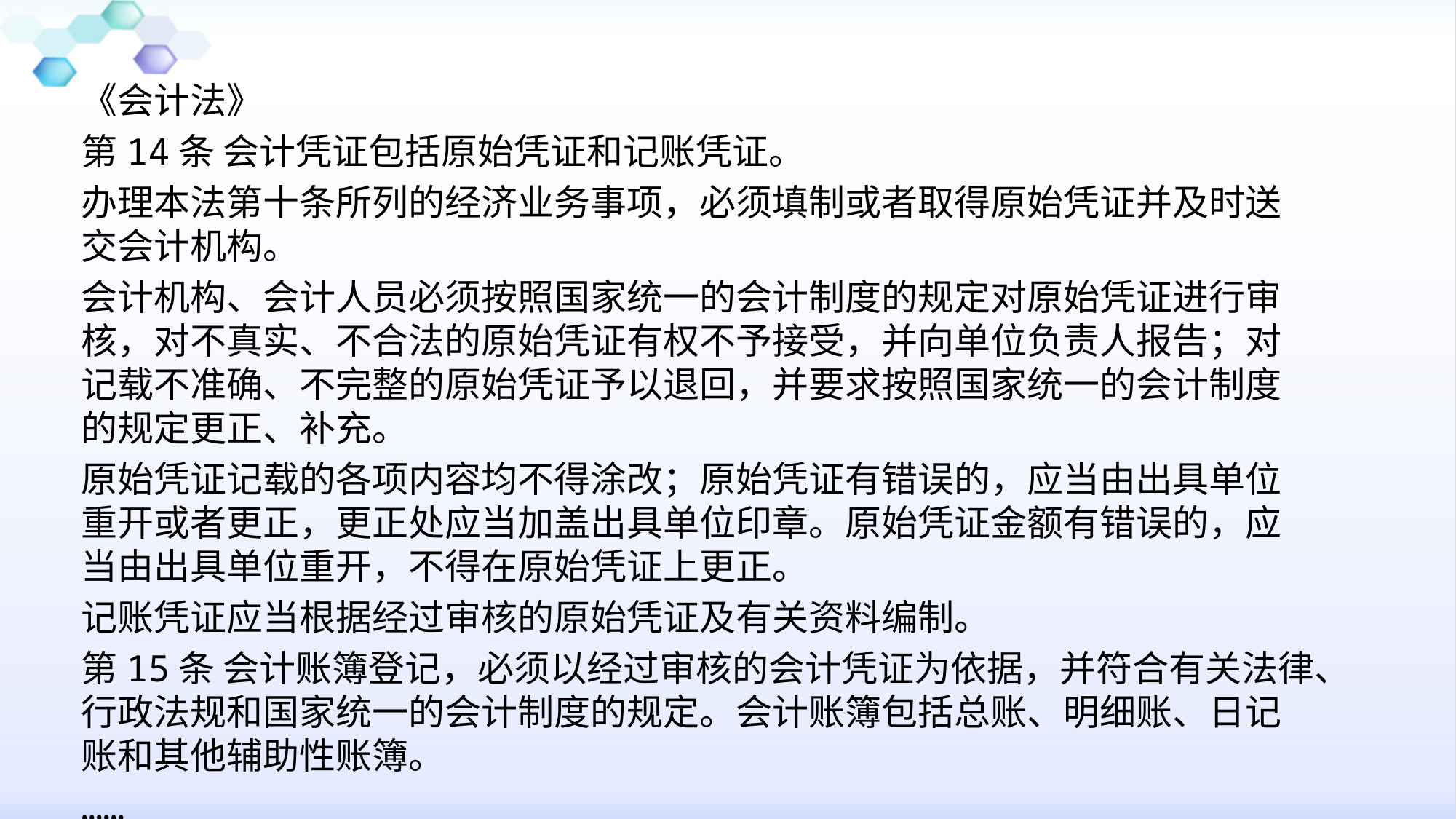

《会计法》
第14条 会计凭证包括原始凭证和记账凭证。
办理本法第十条所列的经济业务事项，必须填制或者取得原始凭证并及时送交会计机构。
会计机构、会计人员必须按照国家统一的会计制度的规定对原始凭证进行审核，对不真实、不合法的原始凭证有权不予接受，并向单位负责人报告；对记载不准确、不完整的原始凭证予以退回，并要求按照国家统一的会计制度的规定更正、补充。
原始凭证记载的各项内容均不得涂改；原始凭证有错误的，应当由出具单位重开或者更正，更正处应当加盖出具单位印章。原始凭证金额有错误的，应当由出具单位重开，不得在原始凭证上更正。
记账凭证应当根据经过审核的原始凭证及有关资料编制。
第15条 会计账簿登记，必须以经过审核的会计凭证为依据，并符合有关法律、行政法规和国家统一的会计制度的规定。会计账簿包括总账、明细账、日记账和其他辅助性账簿。
……